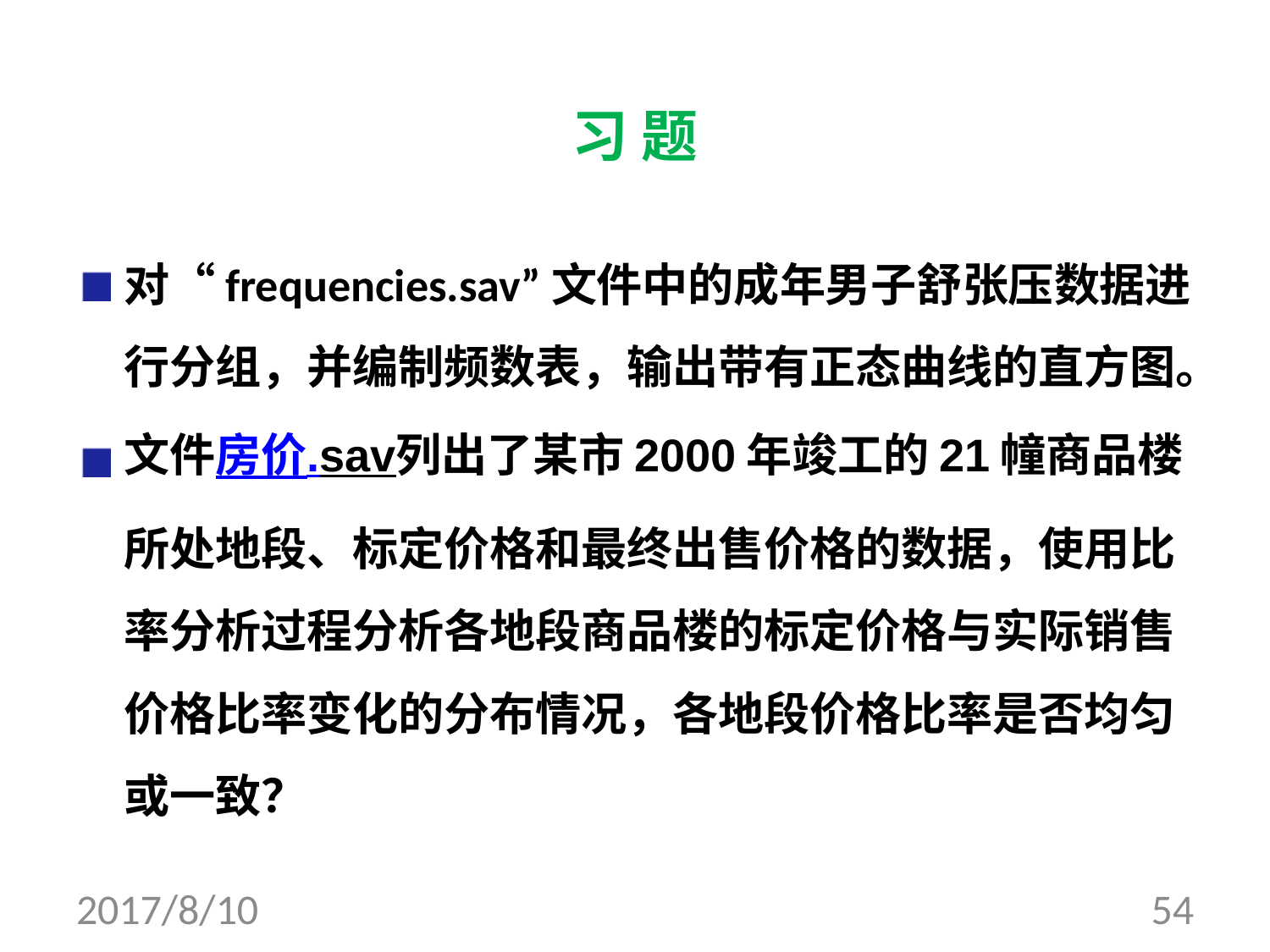

# 习 题
对“frequencies.sav”文件中的成年男子舒张压数据进行分组，并编制频数表，输出带有正态曲线的直方图。
文件房价.sav列出了某市2000年竣工的21幢商品楼所处地段、标定价格和最终出售价格的数据，使用比率分析过程分析各地段商品楼的标定价格与实际销售价格比率变化的分布情况，各地段价格比率是否均匀或一致？

2017/8/10
54